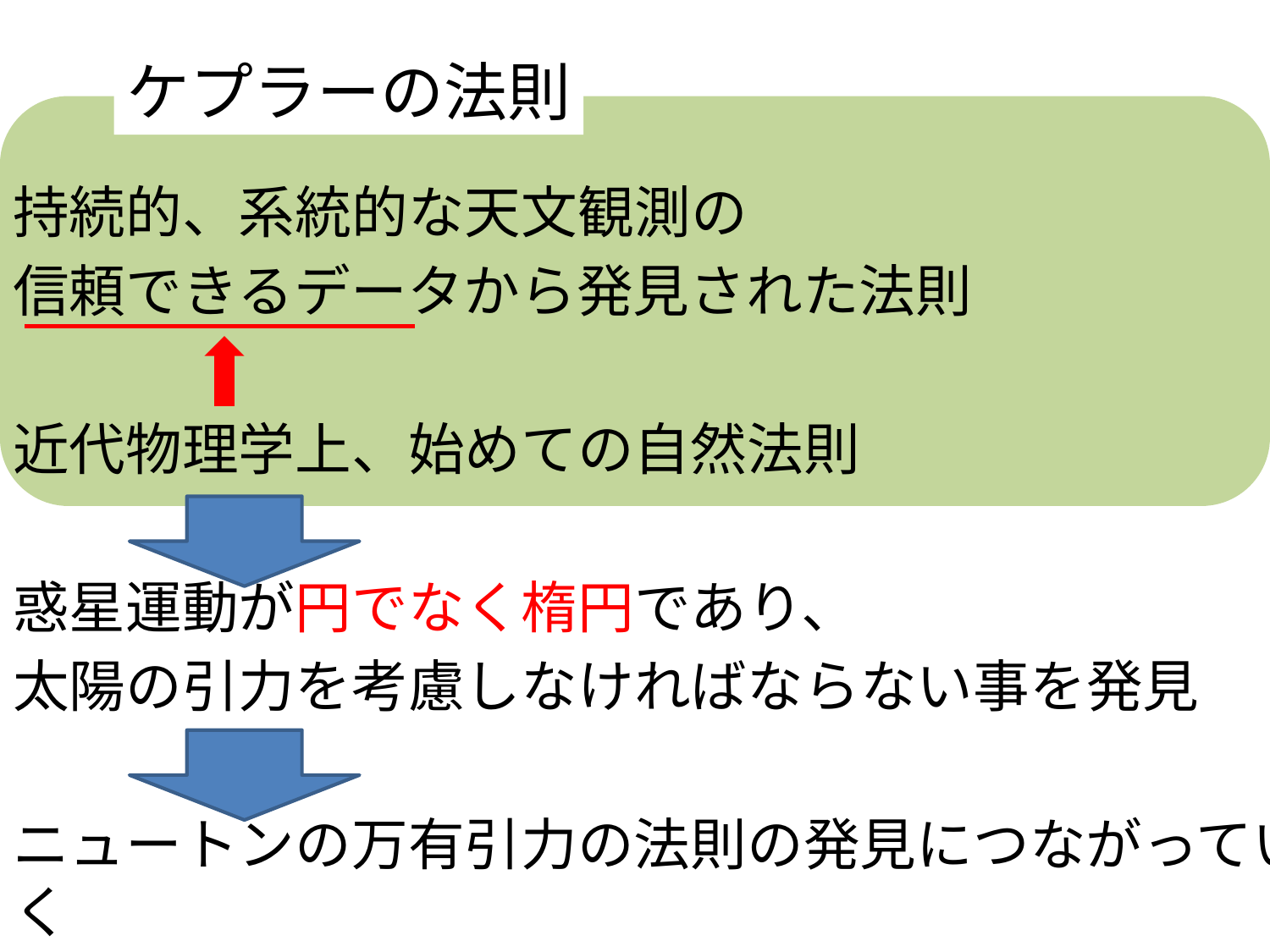

ケプラーの法則

持続的、系統的な天文観測の
信頼できるデータから発見された法則

近代物理学上、始めての自然法則

惑星運動が円でなく楕円であり、
太陽の引力を考慮しなければならない事を発見

ニュートンの万有引力の法則の発見につながっていく